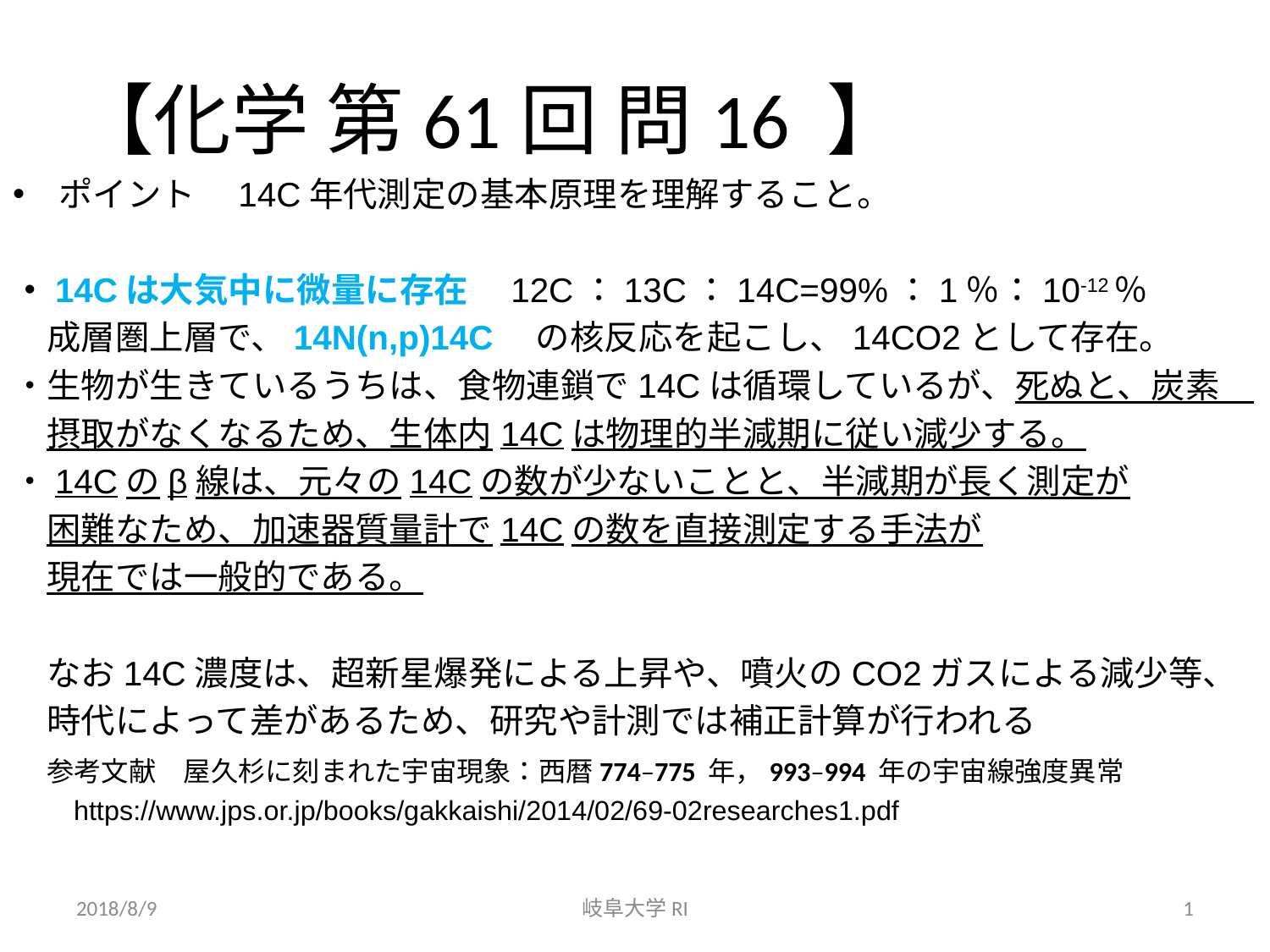

# 【化学 第61回 問16 】
ポイント　14C年代測定の基本原理を理解すること。

・14Cは大気中に微量に存在　12C：13C：14C=99%：1％：10-12％
　成層圏上層で、14N(n,p)14C　の核反応を起こし、14CO2として存在。
・生物が生きているうちは、食物連鎖で14Cは循環しているが、死ぬと、炭素
　摂取がなくなるため、生体内14Cは物理的半減期に従い減少する。
・14Cのβ線は、元々の14Cの数が少ないことと、半減期が長く測定が
　困難なため、加速器質量計で14Cの数を直接測定する手法が
　現在では一般的である。

　なお14C濃度は、超新星爆発による上昇や、噴火のCO2ガスによる減少等、
　時代によって差があるため、研究や計測では補正計算が行われる
　参考文献　屋久杉に刻まれた宇宙現象：西暦774‒775 年，993‒994 年の宇宙線強度異常
　　https://www.jps.or.jp/books/gakkaishi/2014/02/69-02researches1.pdf

2018/8/9
岐阜大学RI
1